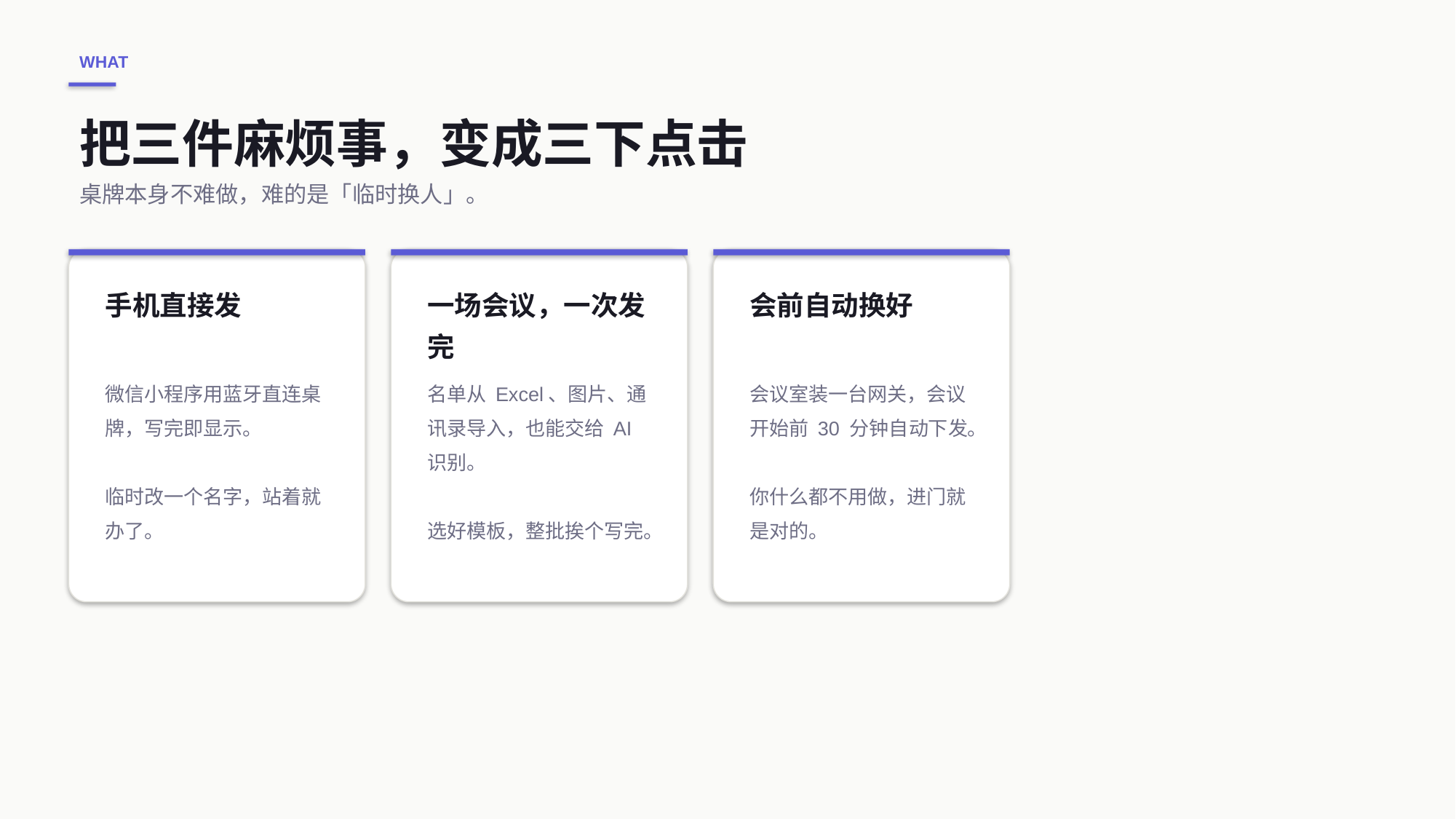

WHAT

把三件麻烦事，变成三下点击
桌牌本身不难做，难的是「临时换人」。

手机直接发
一场会议，一次发完
会前自动换好
微信小程序用蓝牙直连桌牌，写完即显示。

临时改一个名字，站着就办了。
名单从 Excel、图片、通讯录导入，也能交给 AI 识别。

选好模板，整批挨个写完。
会议室装一台网关，会议开始前 30 分钟自动下发。

你什么都不用做，进门就是对的。